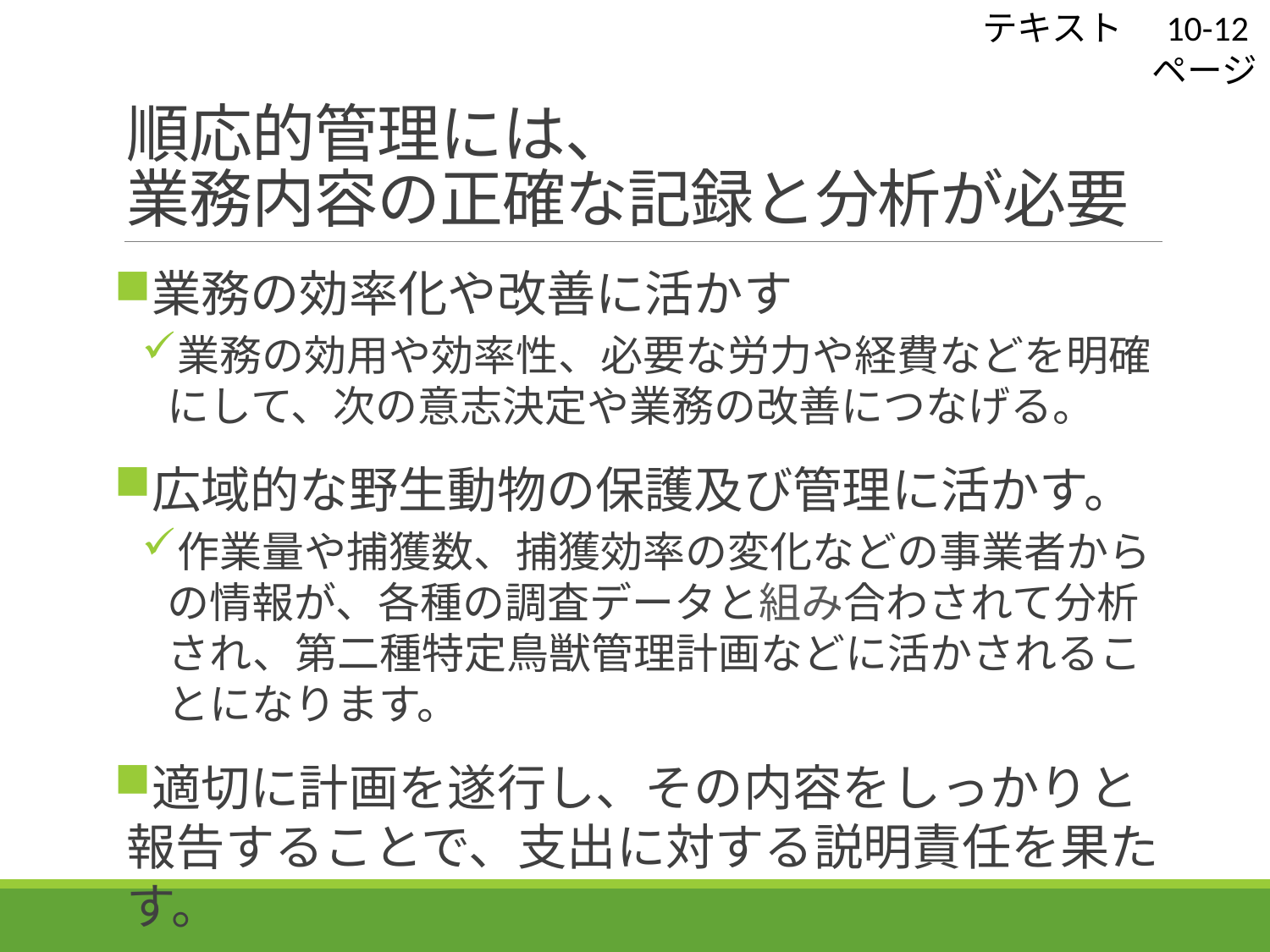

テキスト　10-12ページ
# 順応的管理には、 業務内容の正確な記録と分析が必要
業務の効率化や改善に活かす
業務の効用や効率性、必要な労力や経費などを明確にして、次の意志決定や業務の改善につなげる。
広域的な野生動物の保護及び管理に活かす。
作業量や捕獲数、捕獲効率の変化などの事業者からの情報が、各種の調査データと組み合わされて分析され、第二種特定鳥獣管理計画などに活かされることになります。
適切に計画を遂行し、その内容をしっかりと報告することで、支出に対する説明責任を果たす。